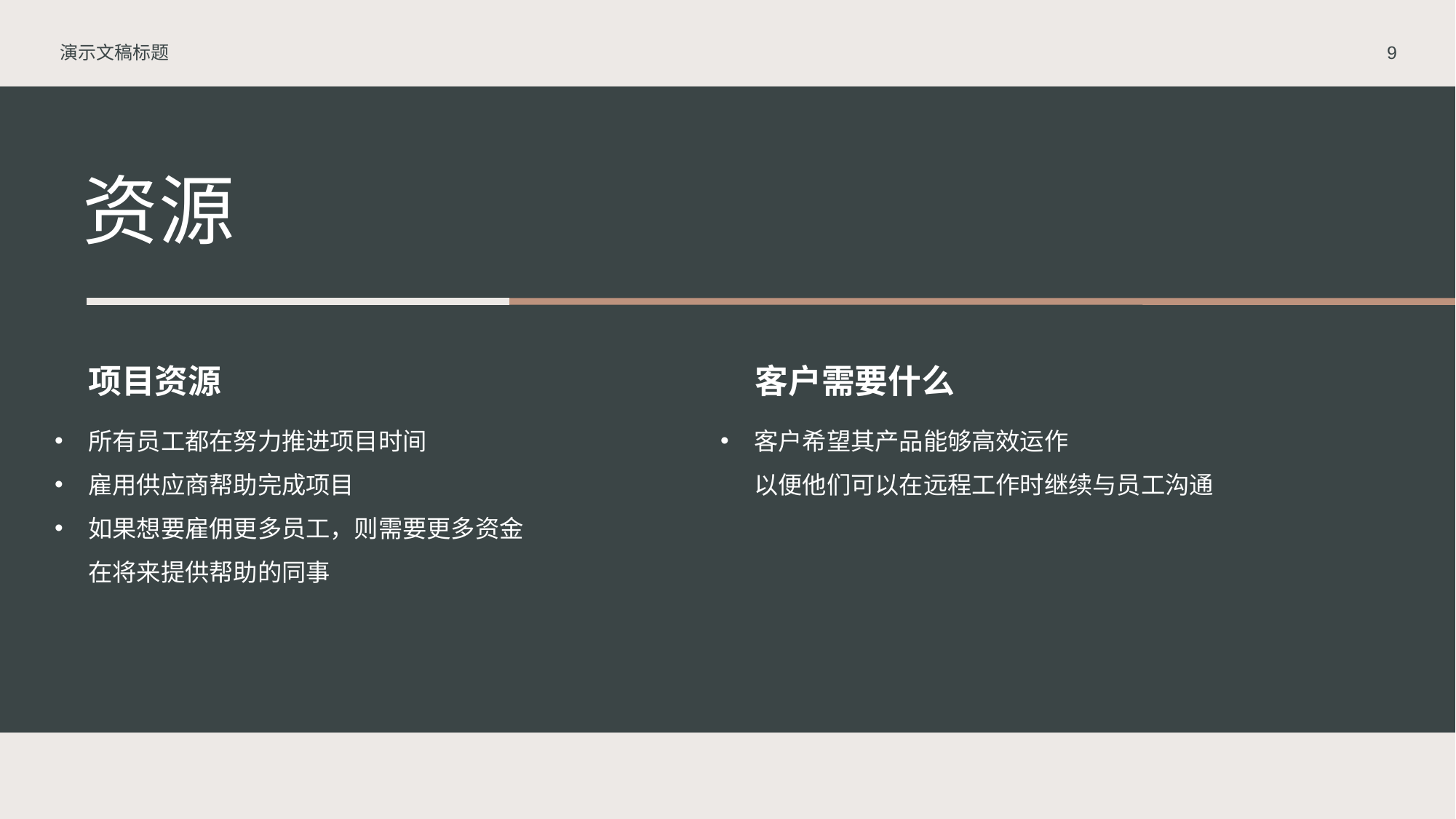

演示文稿标题
9
# 资源
项目资源
客户需要什么

所有员工都在努力推进项目时间
雇用供应商帮助完成项目
如果想要雇佣更多员工，则需要更多资金
在将来提供帮助的同事

客户希望其产品能够高效运作
以便他们可以在远程工作时继续与员工沟通